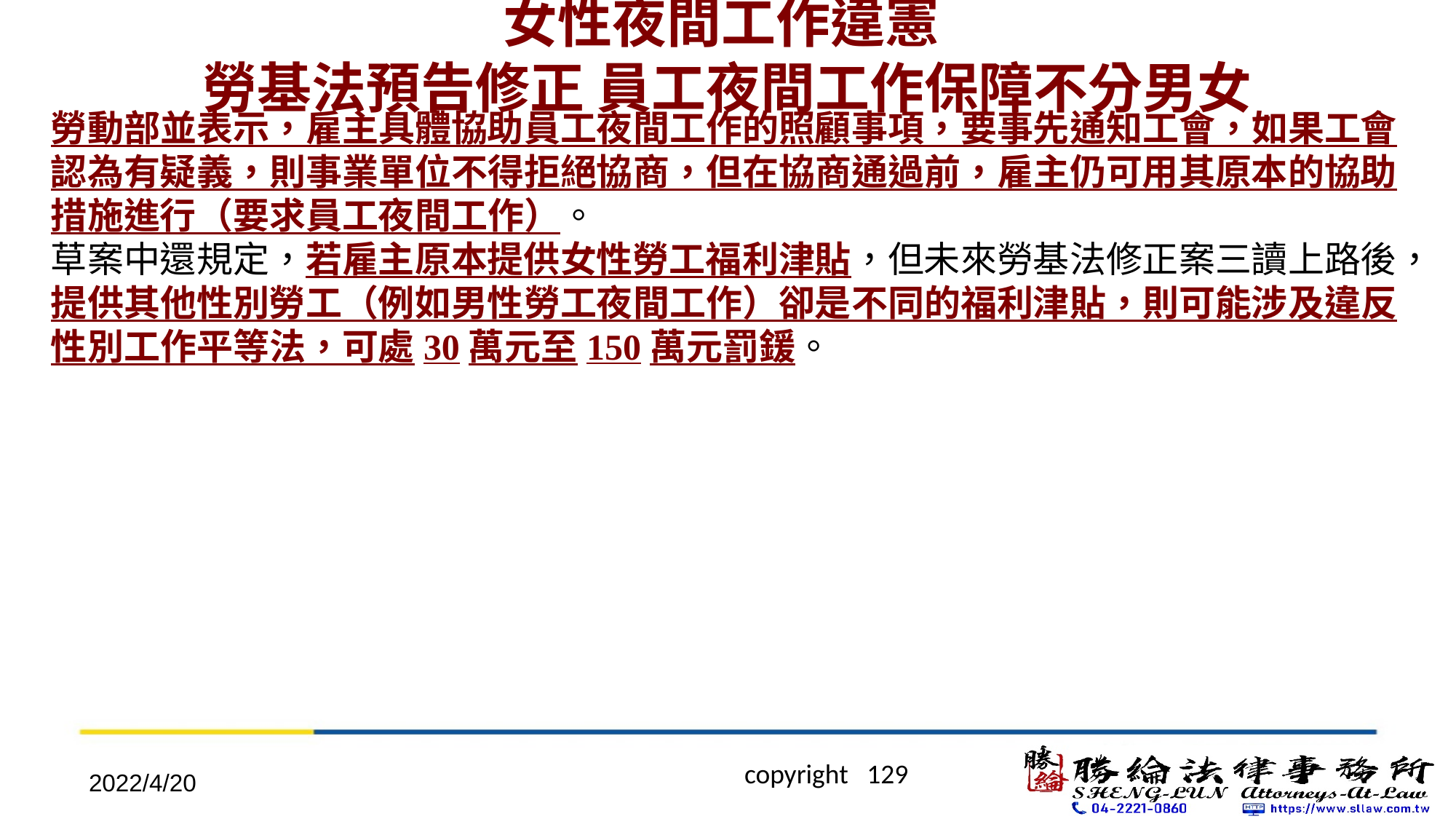

# 女性夜間工作違憲 勞基法預告修正 員工夜間工作保障不分男女
勞動部並表示，雇主具體協助員工夜間工作的照顧事項，要事先通知工會，如果工會認為有疑義，則事業單位不得拒絕協商，但在協商通過前，雇主仍可用其原本的協助措施進行（要求員工夜間工作）。
草案中還規定，若雇主原本提供女性勞工福利津貼，但未來勞基法修正案三讀上路後，提供其他性別勞工（例如男性勞工夜間工作）卻是不同的福利津貼，則可能涉及違反性別工作平等法，可處30萬元至150萬元罰鍰。

2022/4/20
 copyright   129